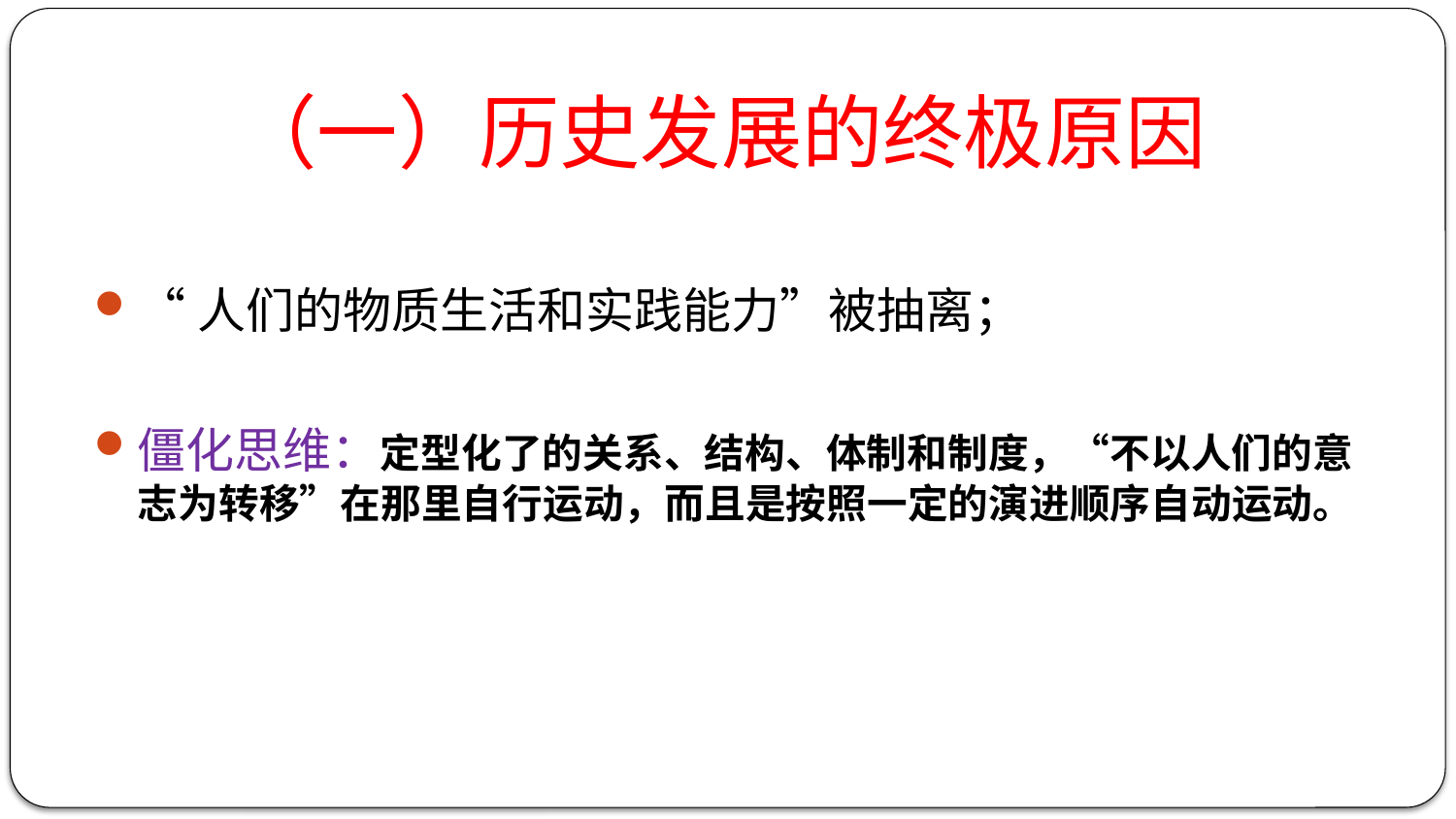

# （一）历史发展的终极原因
“人们的物质生活和实践能力”被抽离；

僵化思维：定型化了的关系、结构、体制和制度，“不以人们的意志为转移”在那里自行运动，而且是按照一定的演进顺序自动运动。